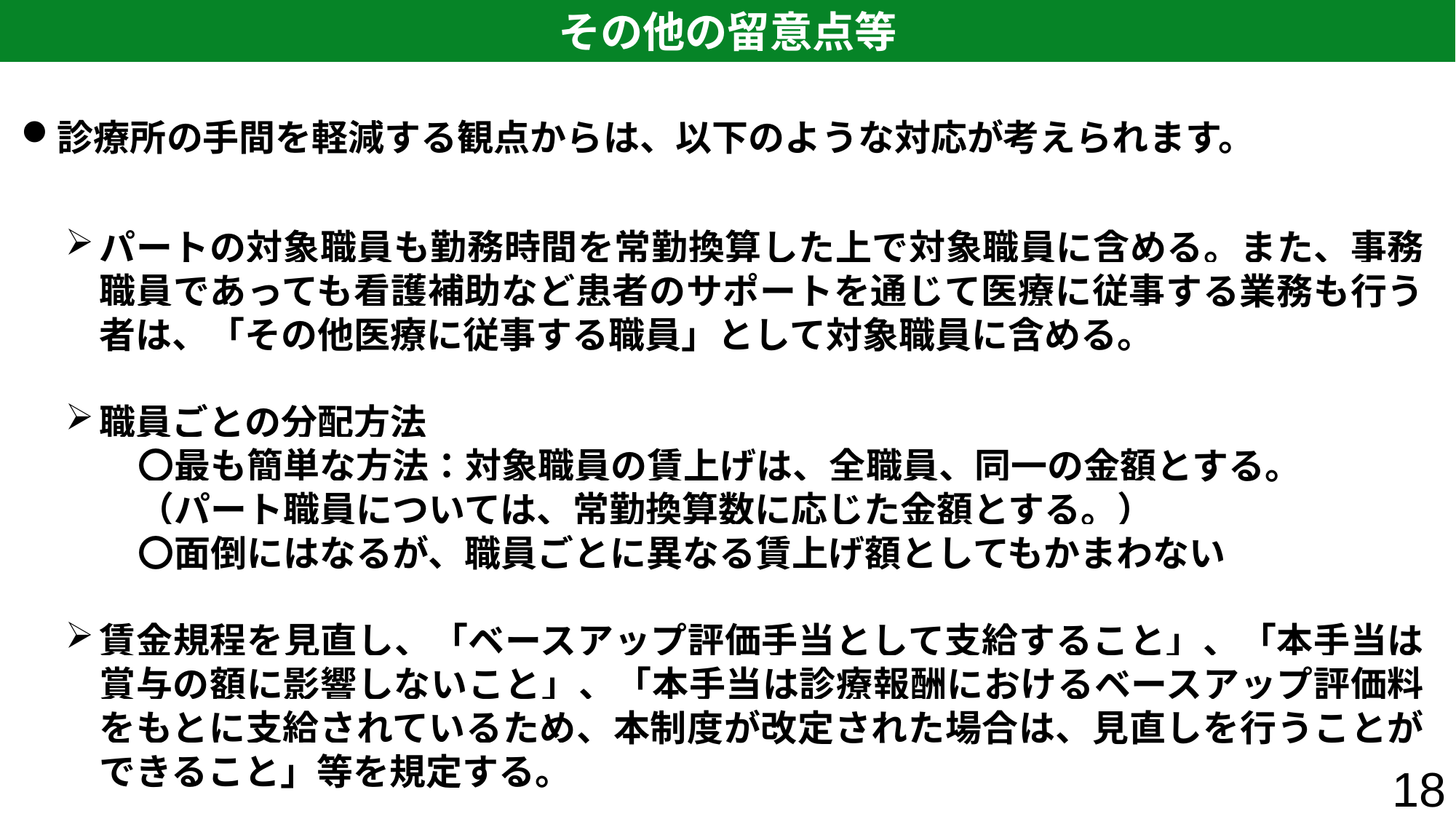

その他の留意点等
診療所の手間を軽減する観点からは、以下のような対応が考えられます。

パートの対象職員も勤務時間を常勤換算した上で対象職員に含める。また、事務職員であっても看護補助など患者のサポートを通じて医療に従事する業務も行う者は、「その他医療に従事する職員」として対象職員に含める。

職員ごとの分配方法
　　〇最も簡単な方法：対象職員の賃上げは、全職員、同一の金額とする。
　　（パート職員については、常勤換算数に応じた金額とする。）
　　〇面倒にはなるが、職員ごとに異なる賃上げ額としてもかまわない

賃金規程を見直し、「ベースアップ評価手当として支給すること」、「本手当は賞与の額に影響しないこと」、「本手当は診療報酬におけるベースアップ評価料をもとに支給されているため、本制度が改定された場合は、見直しを行うことができること」等を規定する。
18
18